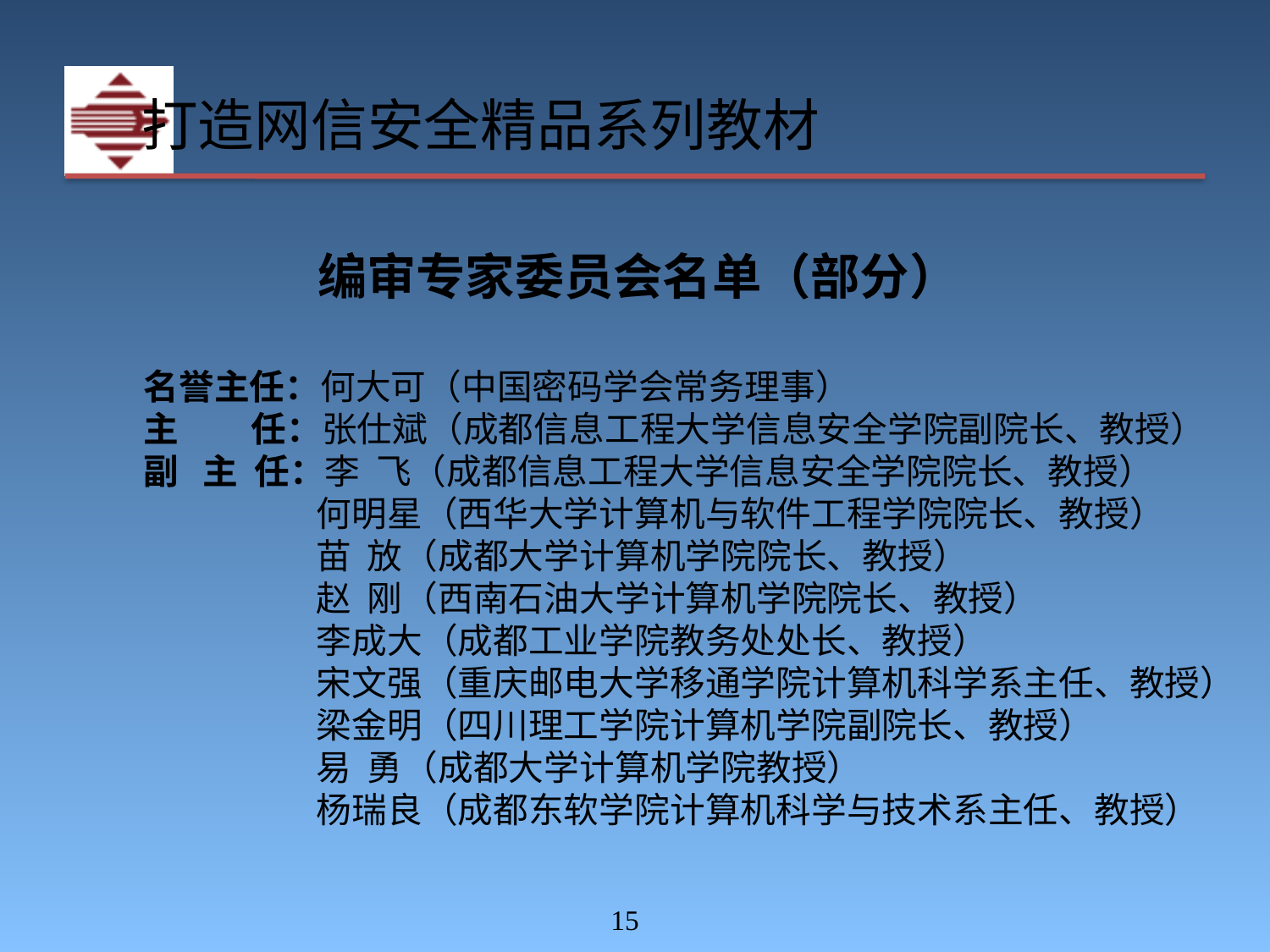

# 打造网信安全精品系列教材

编审专家委员会名单（部分）
名誉主任：何大可（中国密码学会常务理事）
主         任：张仕斌（成都信息工程大学信息安全学院副院长、教授）
副   主  任：李  飞（成都信息工程大学信息安全学院院长、教授）
                     何明星（西华大学计算机与软件工程学院院长、教授）
                     苗  放（成都大学计算机学院院长、教授）
                     赵  刚（西南石油大学计算机学院院长、教授）
                     李成大（成都工业学院教务处处长、教授）
                     宋文强（重庆邮电大学移通学院计算机科学系主任、教授）
                     梁金明（四川理工学院计算机学院副院长、教授）
                     易  勇（成都大学计算机学院教授）
                     杨瑞良（成都东软学院计算机科学与技术系主任、教授）
15